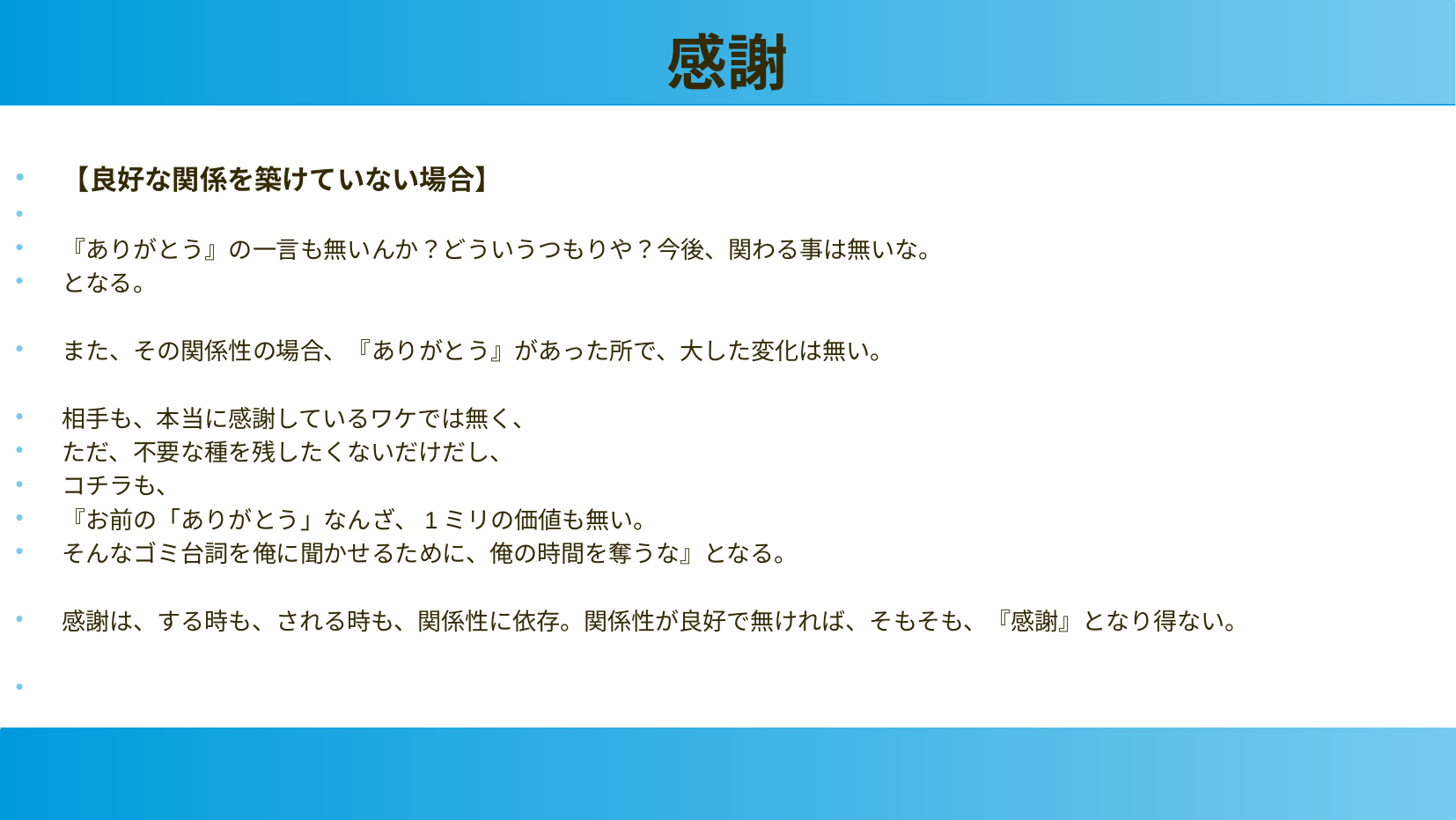

感謝

【良好な関係を築けていない場合】

『ありがとう』の一言も無いんか？どういうつもりや？今後、関わる事は無いな。
となる。

また、その関係性の場合、『ありがとう』があった所で、大した変化は無い。

相手も、本当に感謝しているワケでは無く、
ただ、不要な種を残したくないだけだし、
コチラも、
『お前の「ありがとう」なんざ、1ミリの価値も無い。
そんなゴミ台詞を俺に聞かせるために、俺の時間を奪うな』となる。

感謝は、する時も、される時も、関係性に依存。関係性が良好で無ければ、そもそも、『感謝』となり得ない。